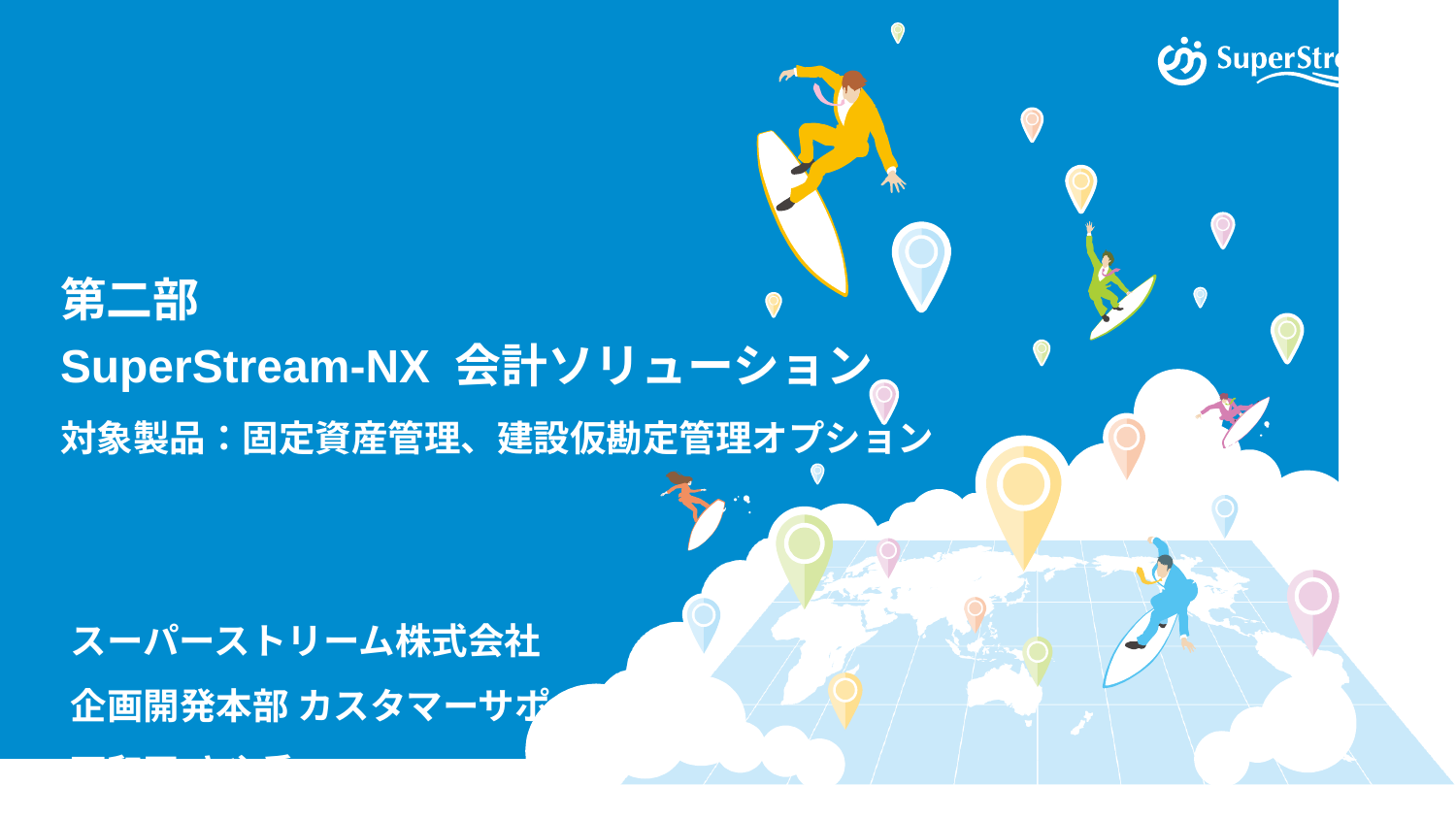

# 第二部 SuperStream-NX 会計ソリューション 対象製品：固定資産管理、建設仮勘定管理オプション
スーパーストリーム株式会社
企画開発本部 カスタマーサポート部
下和田 さや香
©SuperStream Inc. All rights reserved.